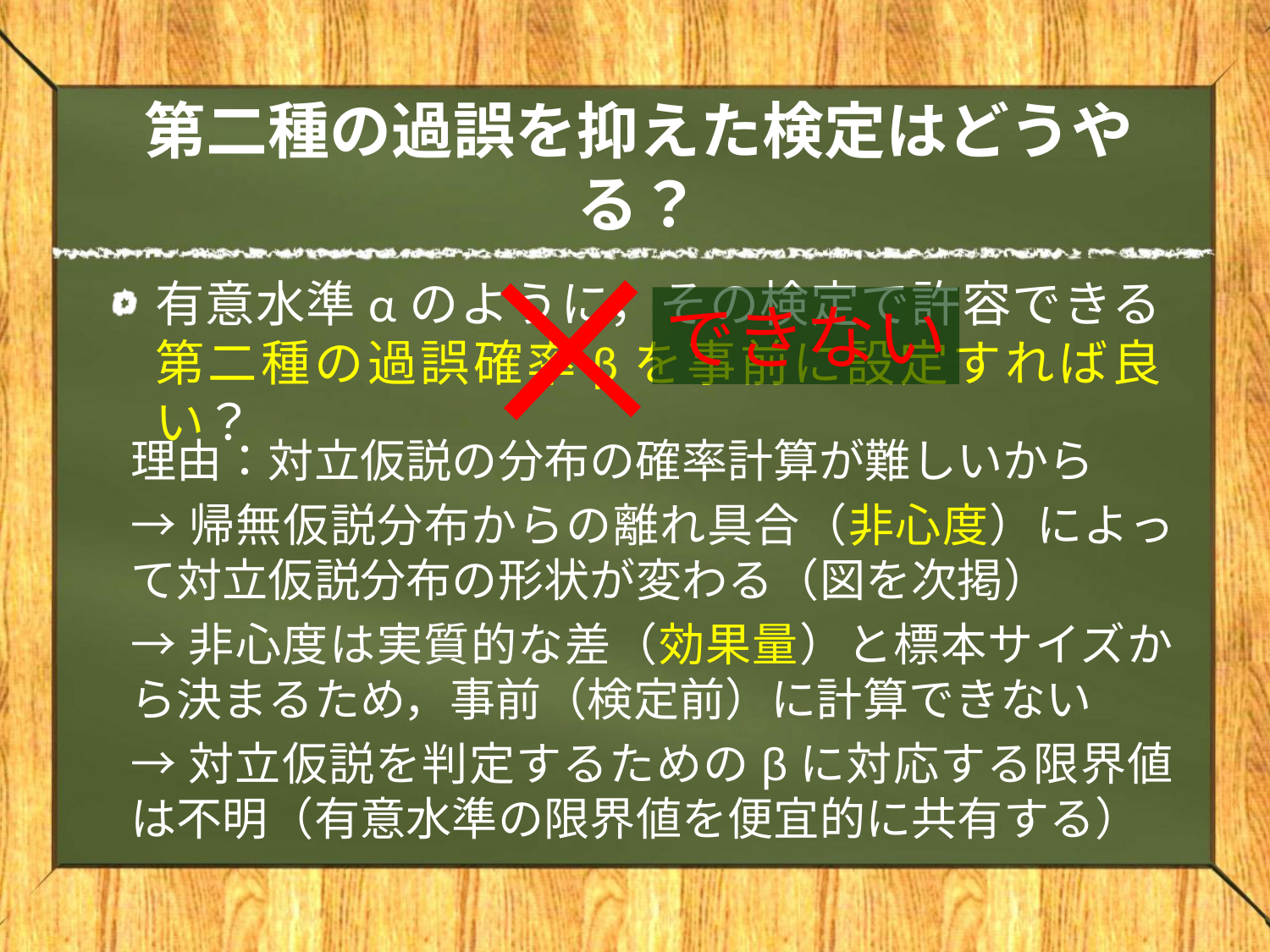

# 第二種の過誤を抑えた検定はどうやる？

有意水準αのように，その検定で許容できる第二種の過誤確率βを事前に設定すれば良い？
できない
理由：対立仮説の分布の確率計算が難しいから
→帰無仮説分布からの離れ具合（非心度）によって対立仮説分布の形状が変わる（図を次掲）
→非心度は実質的な差（効果量）と標本サイズから決まるため，事前（検定前）に計算できない
→対立仮説を判定するためのβに対応する限界値は不明（有意水準の限界値を便宜的に共有する）